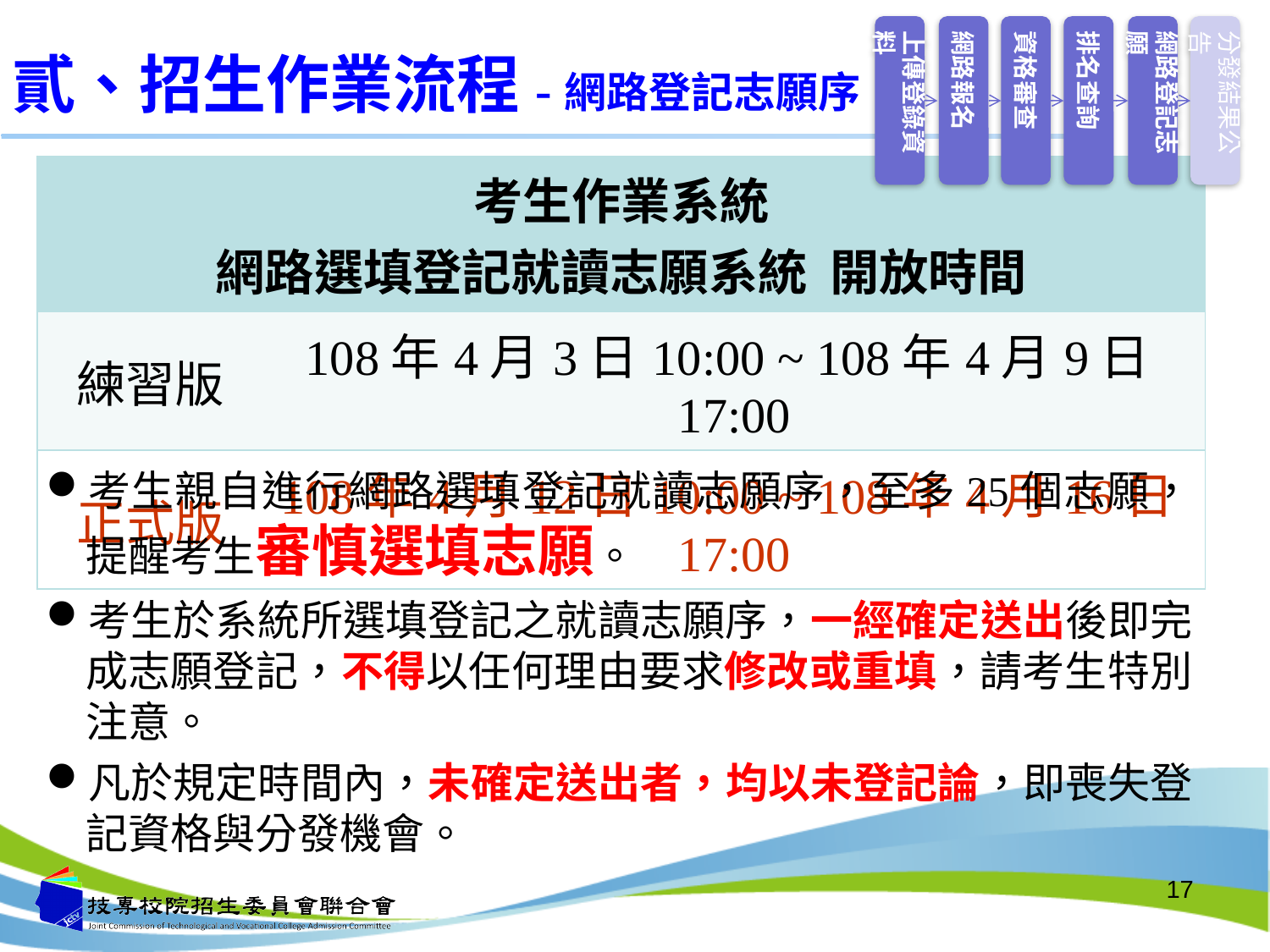

上傳登錄資料
網路報名
資格審查
排名查詢
網路登記志願
分發結果公告
貳、招生作業流程-網路登記志願序
| 考生作業系統 網路選填登記就讀志願系統 開放時間 |  |
| --- | --- |
| 練習版 | 108年4月3日10:00 ~ 108年4月9日17:00 |
| 正式版 | 108年4月12日10:00 ~ 108年4月16日17:00 |
考生親自進行網路選填登記就讀志願序，至多25個志願，提醒考生審慎選填志願。
考生於系統所選填登記之就讀志願序，一經確定送出後即完成志願登記，不得以任何理由要求修改或重填，請考生特別注意。
凡於規定時間內，未確定送出者，均以未登記論，即喪失登記資格與分發機會。

17